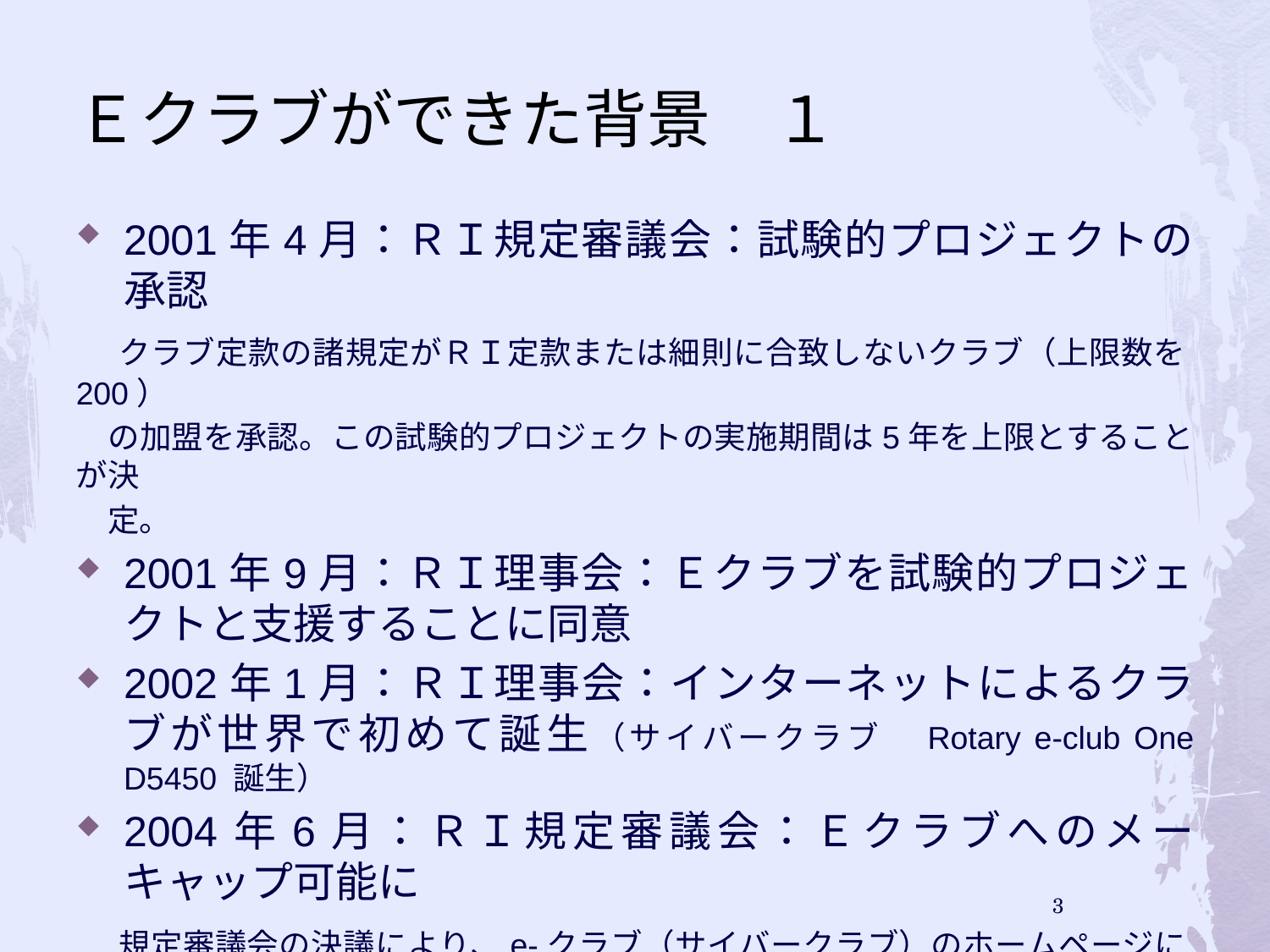

# Ｅクラブができた背景　１
2001年4月：ＲＩ規定審議会：試験的プロジェクトの承認
　クラブ定款の諸規定がＲＩ定款または細則に合致しないクラブ（上限数を200）
　の加盟を承認。この試験的プロジェクトの実施期間は5年を上限とすることが決
　定。
2001年9月：ＲＩ理事会：Ｅクラブを試験的プロジェクトと支援することに同意
2002年1月：ＲＩ理事会：インターネットによるクラブが世界で初めて誕生（サイバークラブ　Rotary e-club One D5450 誕生）
2004年6月：ＲＩ規定審議会：Ｅクラブへのメーキャップ可能に
　規定審議会の決議により、e-クラブ（サイバークラブ）のホームページに30分
　参加すればメークアップとして認められることになった。
3